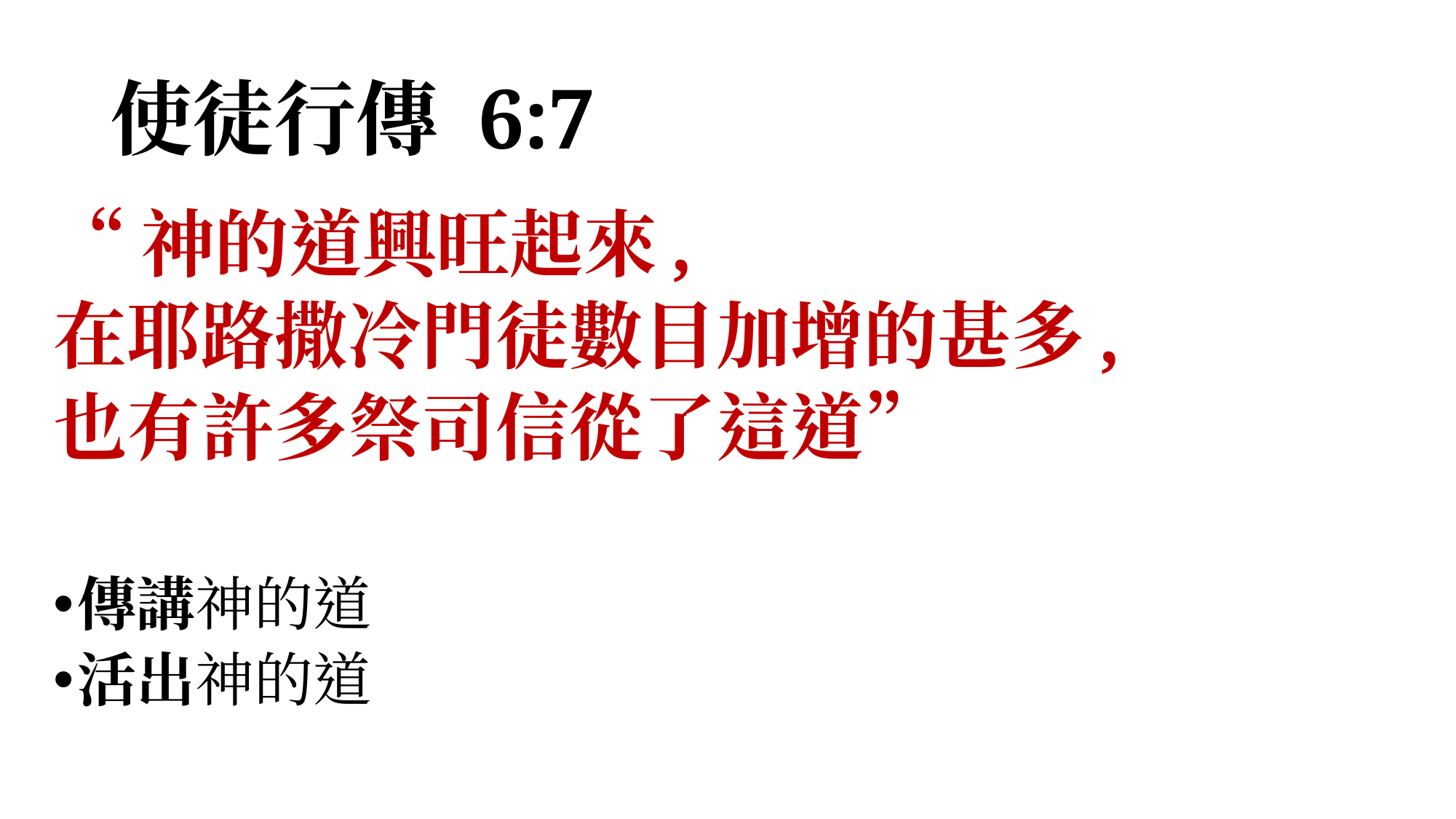

# 使徒行傳 6:7
“神的道興旺起來,
在耶路撒冷門徒數目加增的甚多,
也有許多祭司信從了這道”

傳講神的道
活出神的道